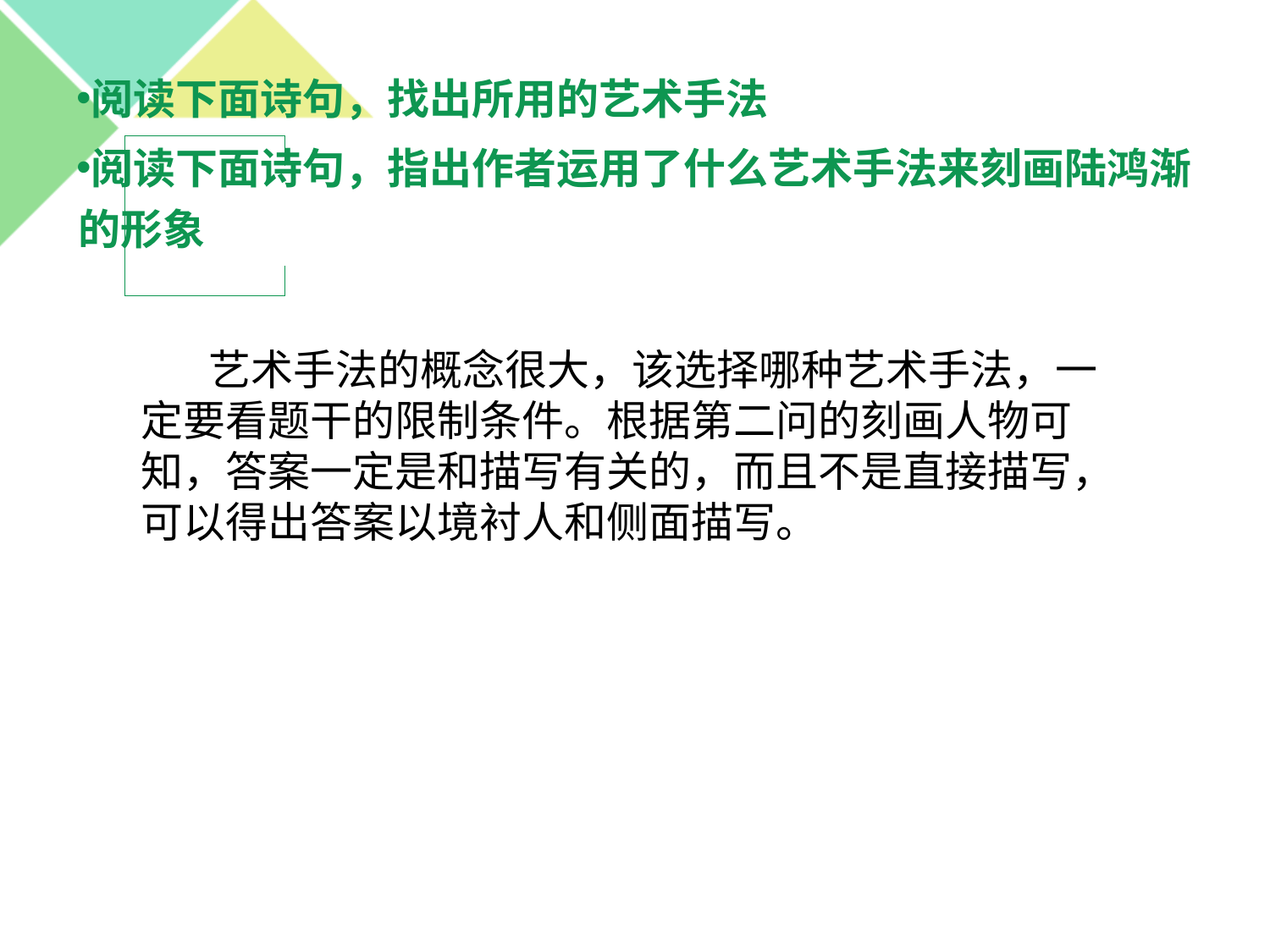

阅读下面诗句，找出所用的艺术手法
阅读下面诗句，指出作者运用了什么艺术手法来刻画陆鸿渐的形象
      艺术手法的概念很大，该选择哪种艺术手法，一定要看题干的限制条件。根据第二问的刻画人物可知，答案一定是和描写有关的，而且不是直接描写，可以得出答案以境衬人和侧面描写。